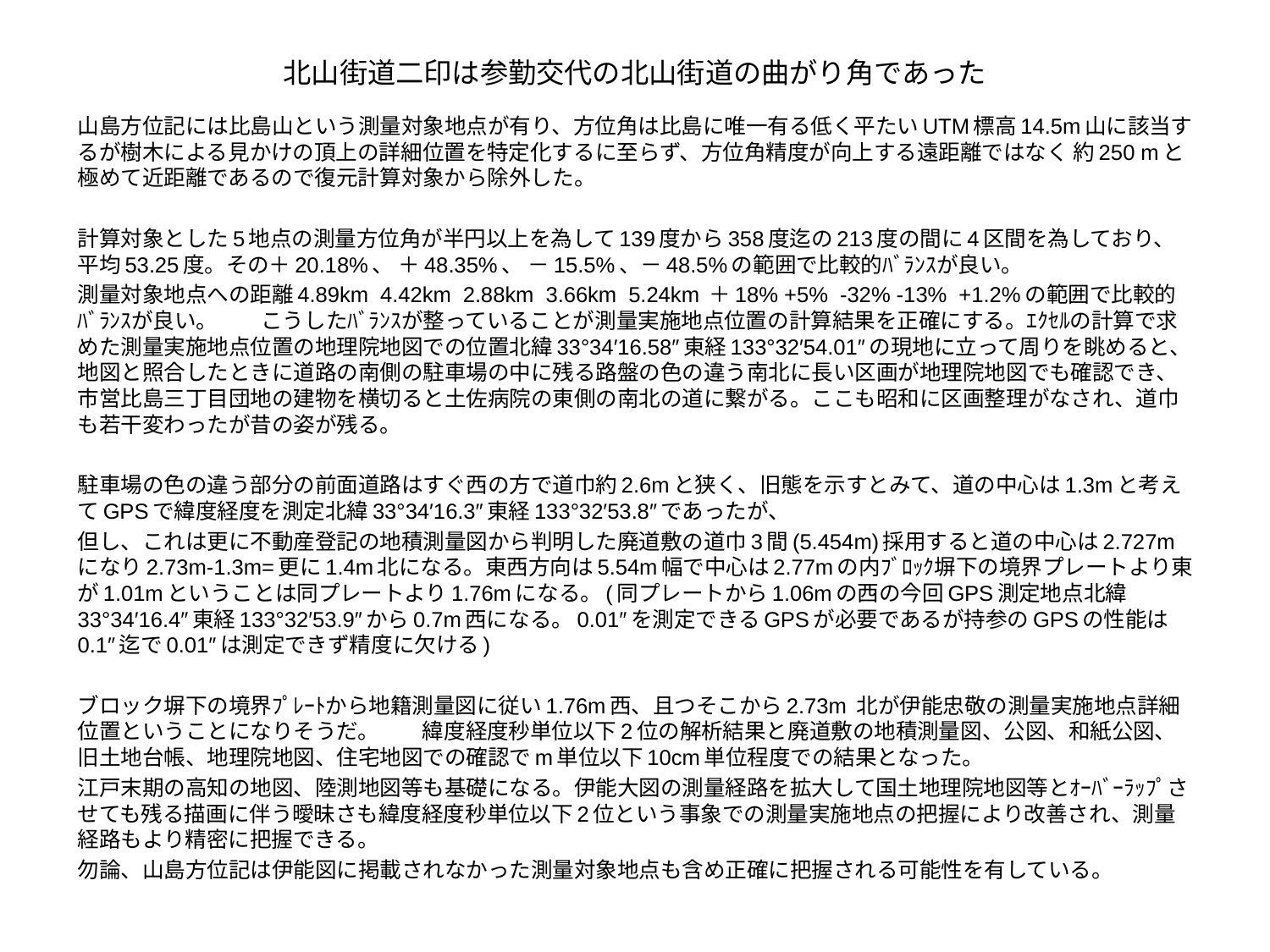

# 北山街道二印は参勤交代の北山街道の曲がり角であった
山島方位記には比島山という測量対象地点が有り、方位角は比島に唯一有る低く平たいUTM標高14.5m山に該当するが樹木による見かけの頂上の詳細位置を特定化するに至らず、方位角精度が向上する遠距離ではなく 約250 mと極めて近距離であるので復元計算対象から除外した。

計算対象とした5地点の測量方位角が半円以上を為して139度から358度迄の213度の間に4区間を為しており、平均53.25度。その＋20.18%、 ＋48.35%、 －15.5%、－48.5%の範囲で比較的ﾊﾞﾗﾝｽが良い。
測量対象地点への距離4.89km  4.42km  2.88km  3.66km  5.24km ＋18% +5%  -32% -13%  +1.2%の範囲で比較的ﾊﾞﾗﾝｽが良い。　　こうしたﾊﾞﾗﾝｽが整っていることが測量実施地点位置の計算結果を正確にする。ｴｸｾﾙの計算で求めた測量実施地点位置の地理院地図での位置北緯33°34′16.58″東経133°32′54.01″の現地に立って周りを眺めると、地図と照合したときに道路の南側の駐車場の中に残る路盤の色の違う南北に長い区画が地理院地図でも確認でき、市営比島三丁目団地の建物を横切ると土佐病院の東側の南北の道に繋がる。ここも昭和に区画整理がなされ、道巾も若干変わったが昔の姿が残る。

駐車場の色の違う部分の前面道路はすぐ西の方で道巾約2.6mと狭く、旧態を示すとみて、道の中心は1.3mと考えてGPSで緯度経度を測定北緯33°34′16.3″東経133°32′53.8″であったが、
但し、これは更に不動産登記の地積測量図から判明した廃道敷の道巾3間(5.454m)採用すると道の中心は2.727mになり2.73m-1.3m=更に1.4m北になる。東西方向は5.54m幅で中心は2.77mの内ﾌﾞﾛｯｸ塀下の境界プレートより東が1.01mということは同プレートより1.76mになる。(同プレートから1.06mの西の今回GPS測定地点北緯33°34′16.4″東経133°32′53.9″から0.7m西になる。0.01″を測定できるGPSが必要であるが持参のGPSの性能は0.1″迄で0.01″は測定できず精度に欠ける)

ブロック塀下の境界ﾌﾟﾚｰﾄから地籍測量図に従い1.76m西、且つそこから2.73m 北が伊能忠敬の測量実施地点詳細位置ということになりそうだ。　　緯度経度秒単位以下2位の解析結果と廃道敷の地積測量図、公図、和紙公図、旧土地台帳、地理院地図、住宅地図での確認でm単位以下10cm単位程度での結果となった。
江戸末期の高知の地図、陸測地図等も基礎になる。伊能大図の測量経路を拡大して国土地理院地図等とｵｰﾊﾞｰﾗｯﾌﾟさせても残る描画に伴う曖昧さも緯度経度秒単位以下2位という事象での測量実施地点の把握により改善され、測量経路もより精密に把握できる。
勿論、山島方位記は伊能図に掲載されなかった測量対象地点も含め正確に把握される可能性を有している。